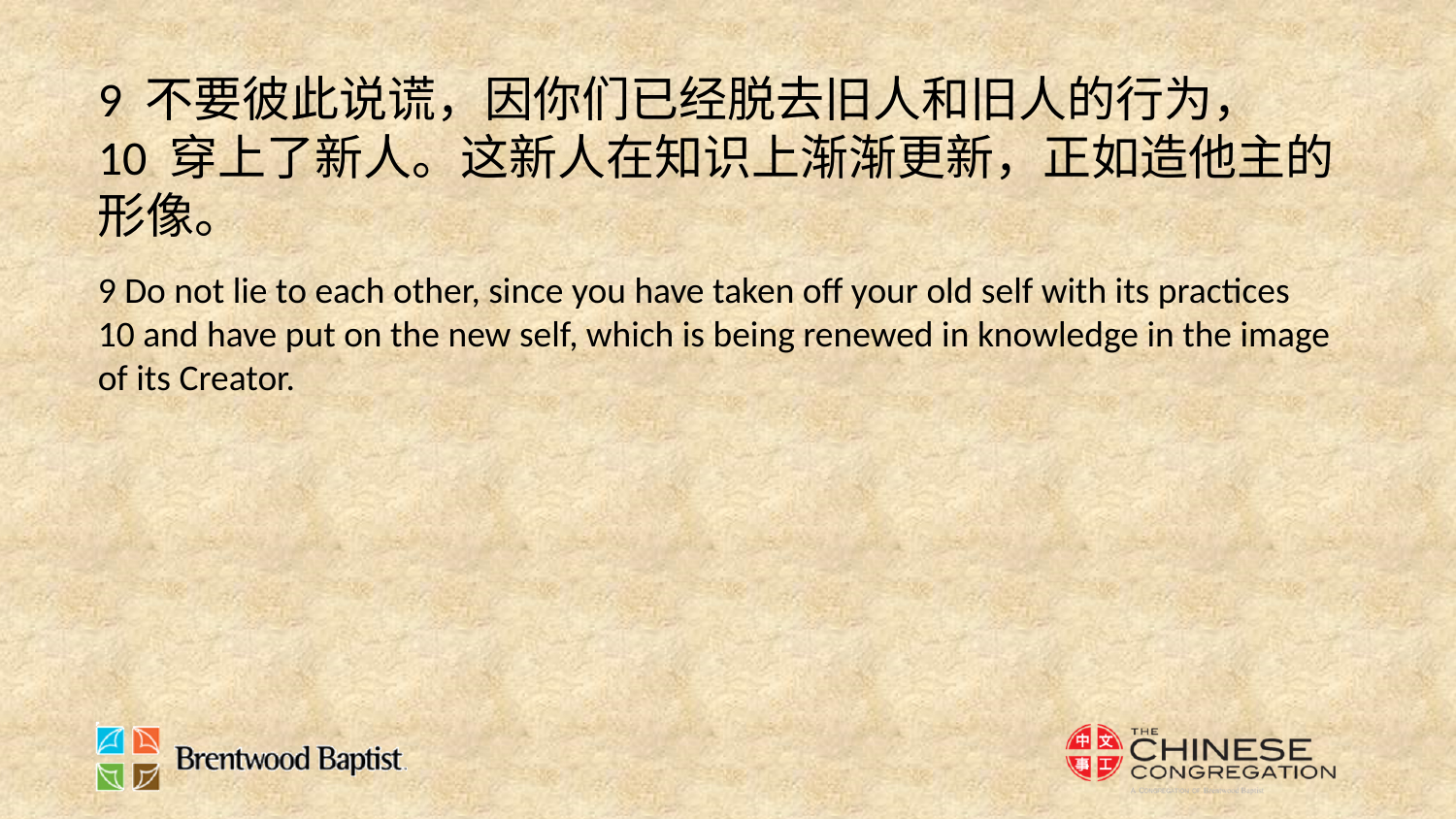

9 不要彼此说谎，因你们已经脱去旧人和旧人的行为，
10 穿上了新人。这新人在知识上渐渐更新，正如造他主的形像。

9 Do not lie to each other, since you have taken off your old self with its practices
10 and have put on the new self, which is being renewed in knowledge in the image of its Creator.